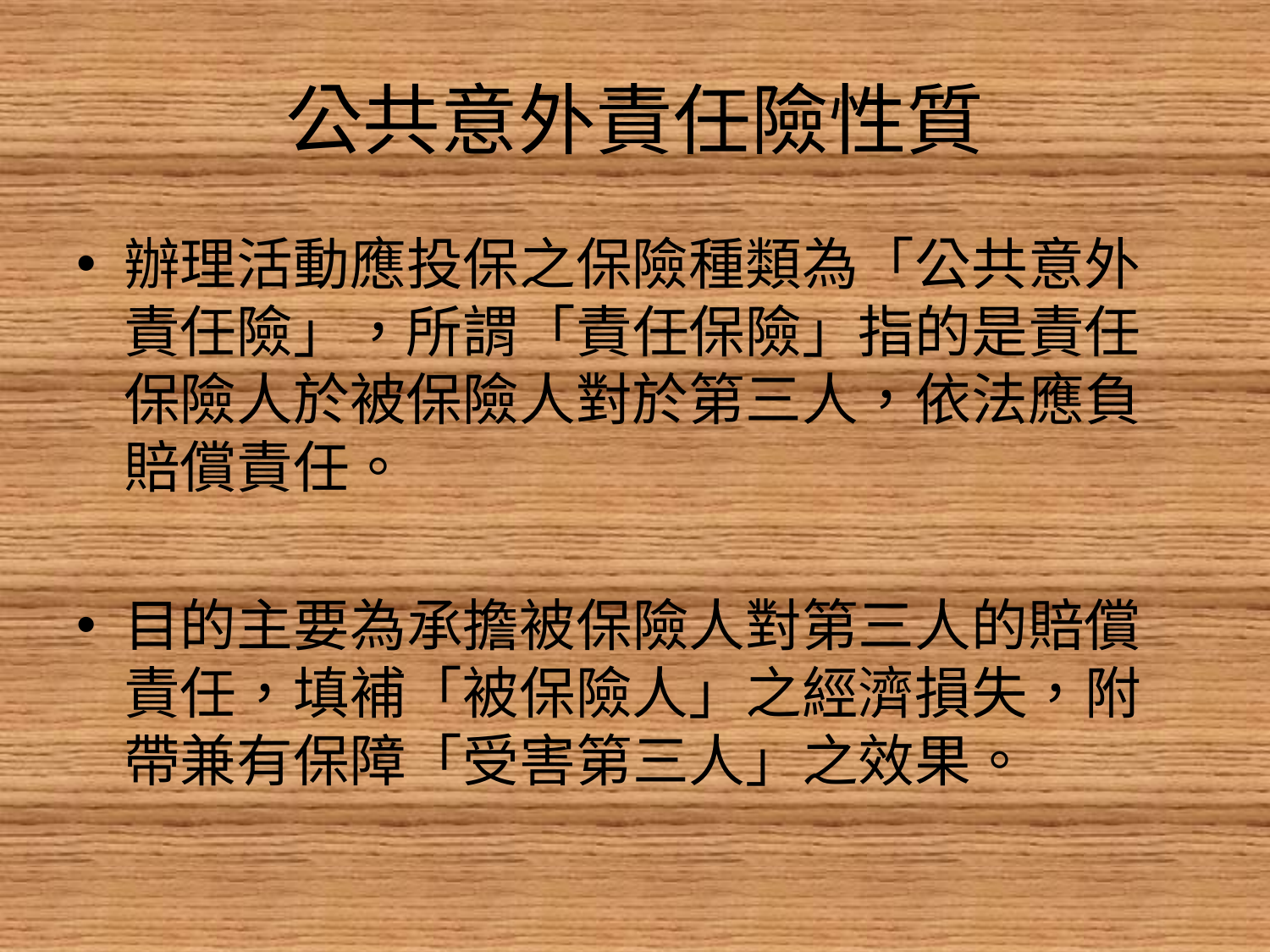

# 公共意外責任險性質
辦理活動應投保之保險種類為「公共意外責任險」，所謂「責任保險」指的是責任保險人於被保險人對於第三人，依法應負賠償責任。

目的主要為承擔被保險人對第三人的賠償責任，填補「被保險人」之經濟損失，附帶兼有保障「受害第三人」之效果。